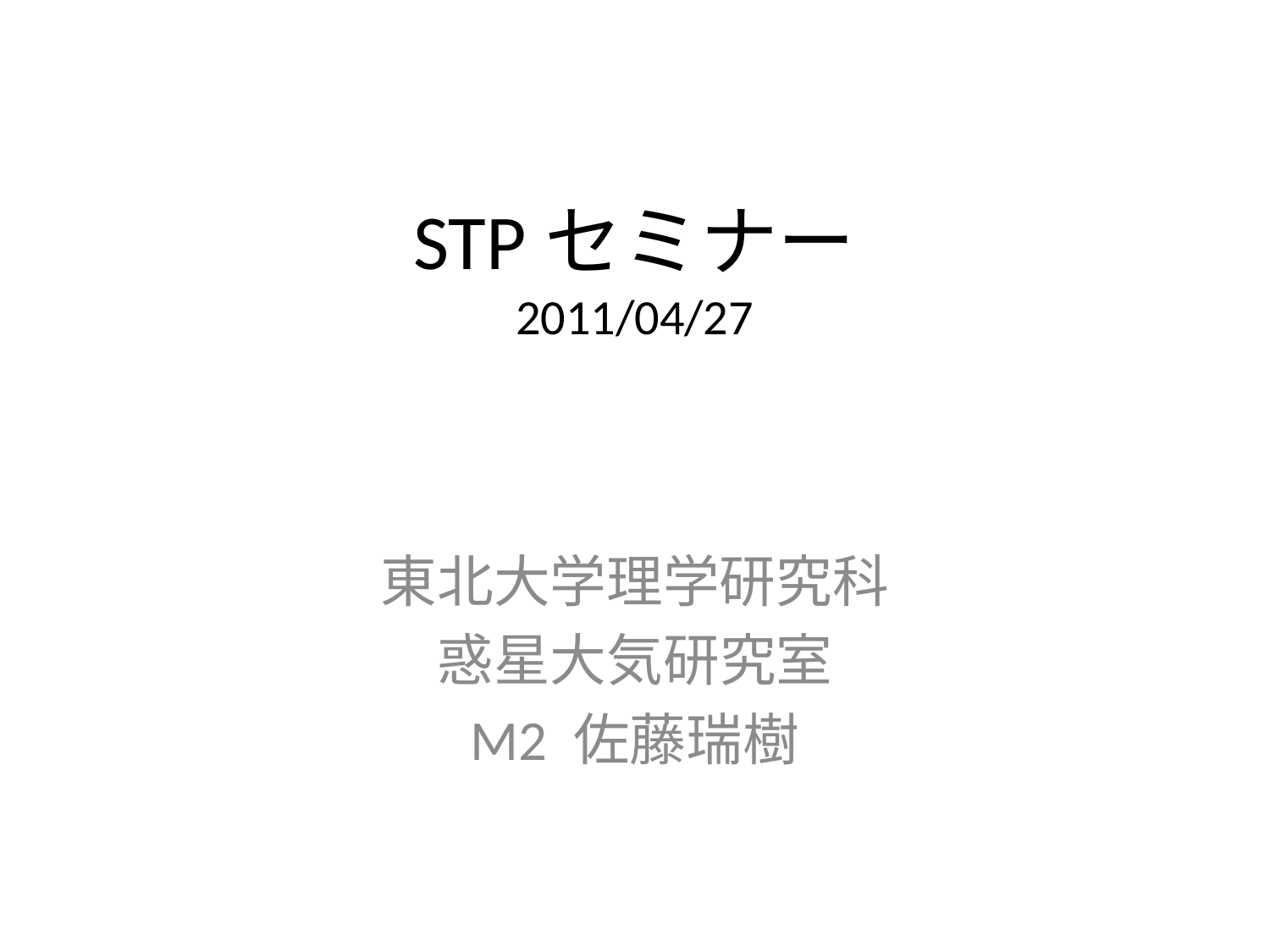

# STPセミナー 2011/04/27
東北大学理学研究科
惑星大気研究室
M2 佐藤瑞樹